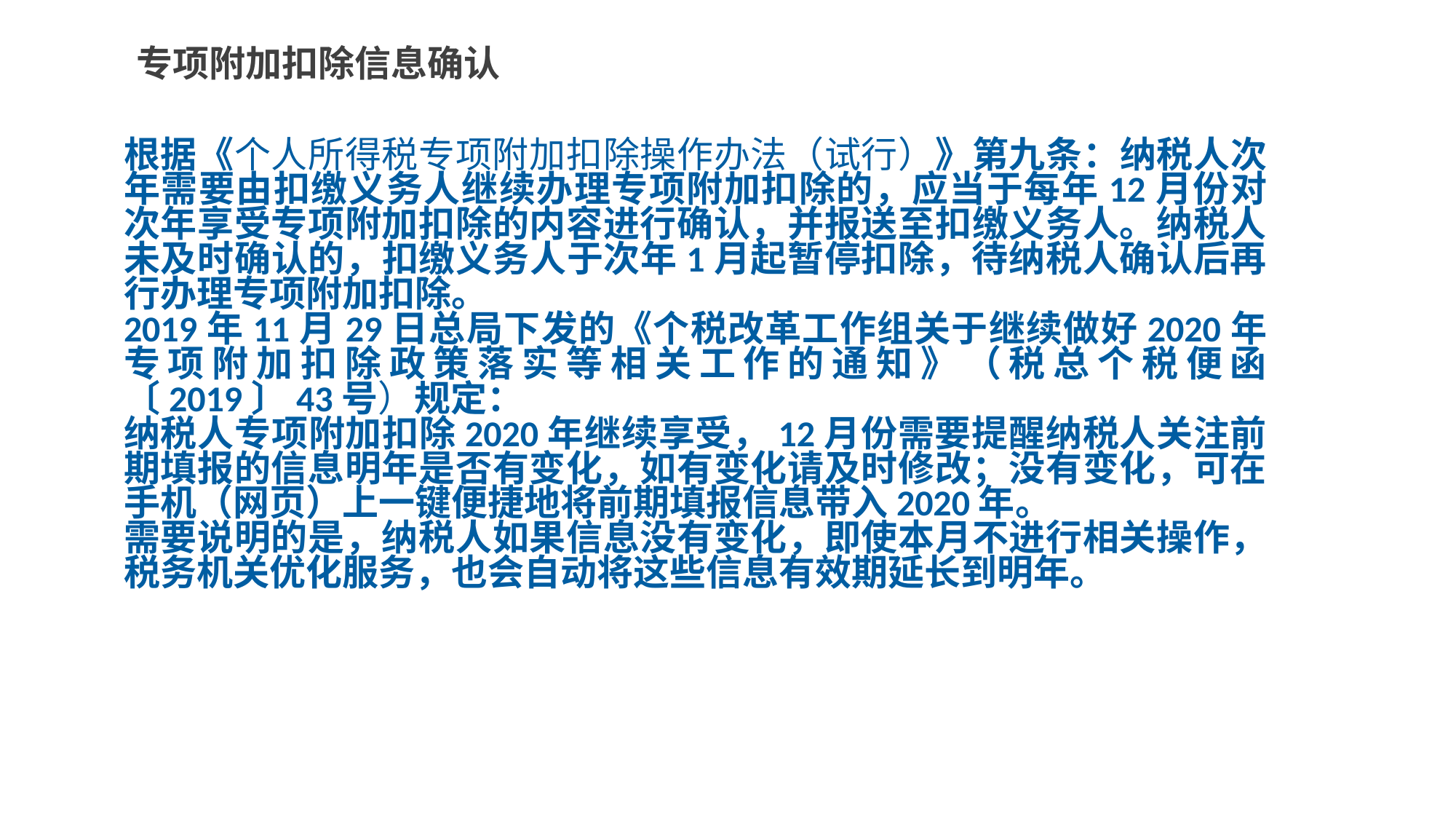

专项附加扣除信息确认
根据《个人所得税专项附加扣除操作办法（试行）》第九条：纳税人次年需要由扣缴义务人继续办理专项附加扣除的，应当于每年12月份对次年享受专项附加扣除的内容进行确认，并报送至扣缴义务人。纳税人未及时确认的，扣缴义务人于次年1月起暂停扣除，待纳税人确认后再行办理专项附加扣除。
2019年11月29日总局下发的《个税改革工作组关于继续做好2020年专项附加扣除政策落实等相关工作的通知》（税总个税便函〔2019〕43号）规定：
纳税人专项附加扣除2020年继续享受，12月份需要提醒纳税人关注前期填报的信息明年是否有变化，如有变化请及时修改；没有变化，可在手机（网页）上一键便捷地将前期填报信息带入2020年。
需要说明的是，纳税人如果信息没有变化，即使本月不进行相关操作，税务机关优化服务，也会自动将这些信息有效期延长到明年。